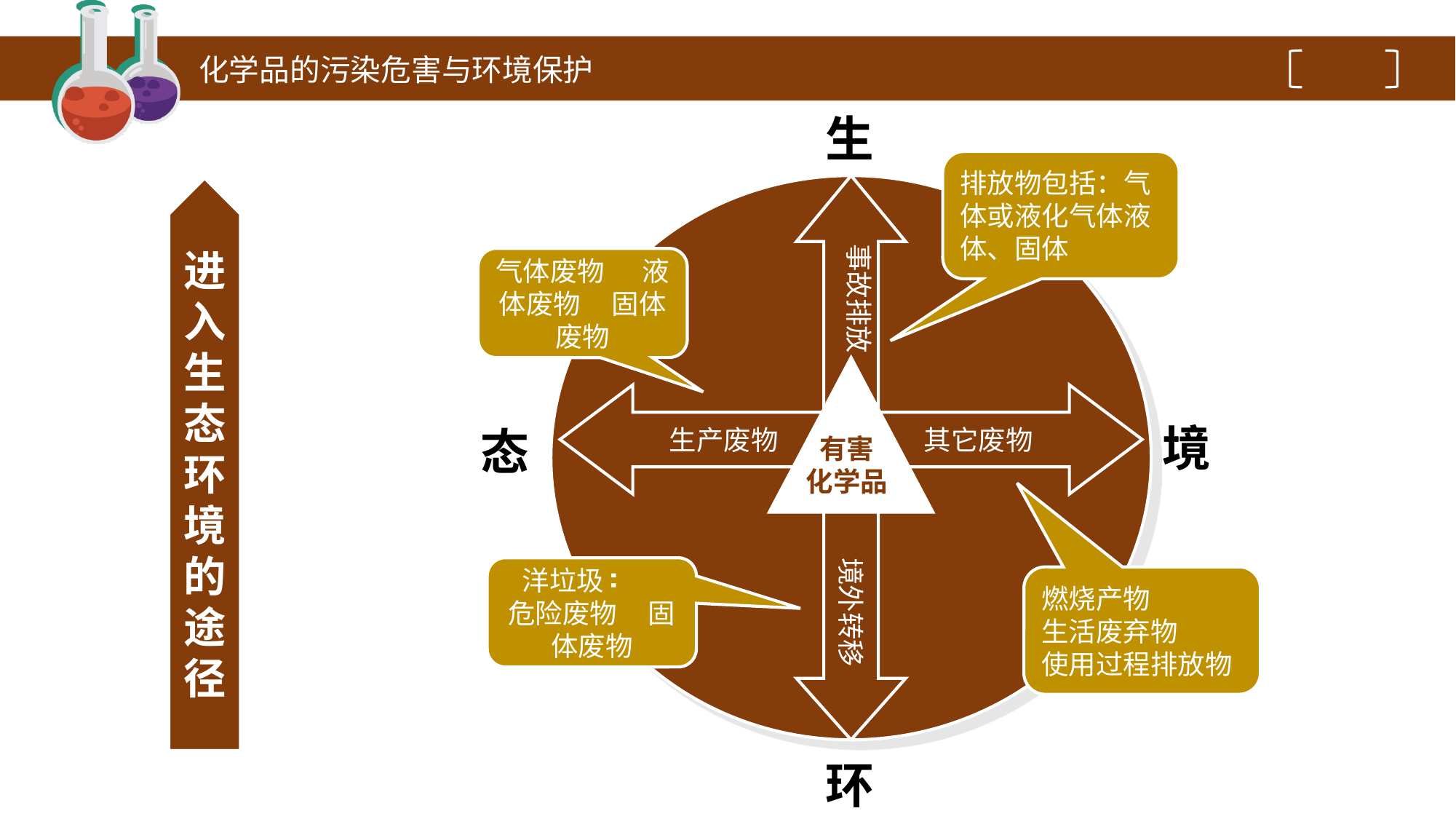

化学品的污染危害与环境保护
生
排放物包括：气体或液化气体液体、固体

事故排放
气体废物      液体废物     固体废物

生产废物
其它废物
境
态
有害
化学品
进入生态环境的途径

境外转移
洋垃圾:        危险废物     固体废物
燃烧产物
生活废弃物
使用过程排放物
环